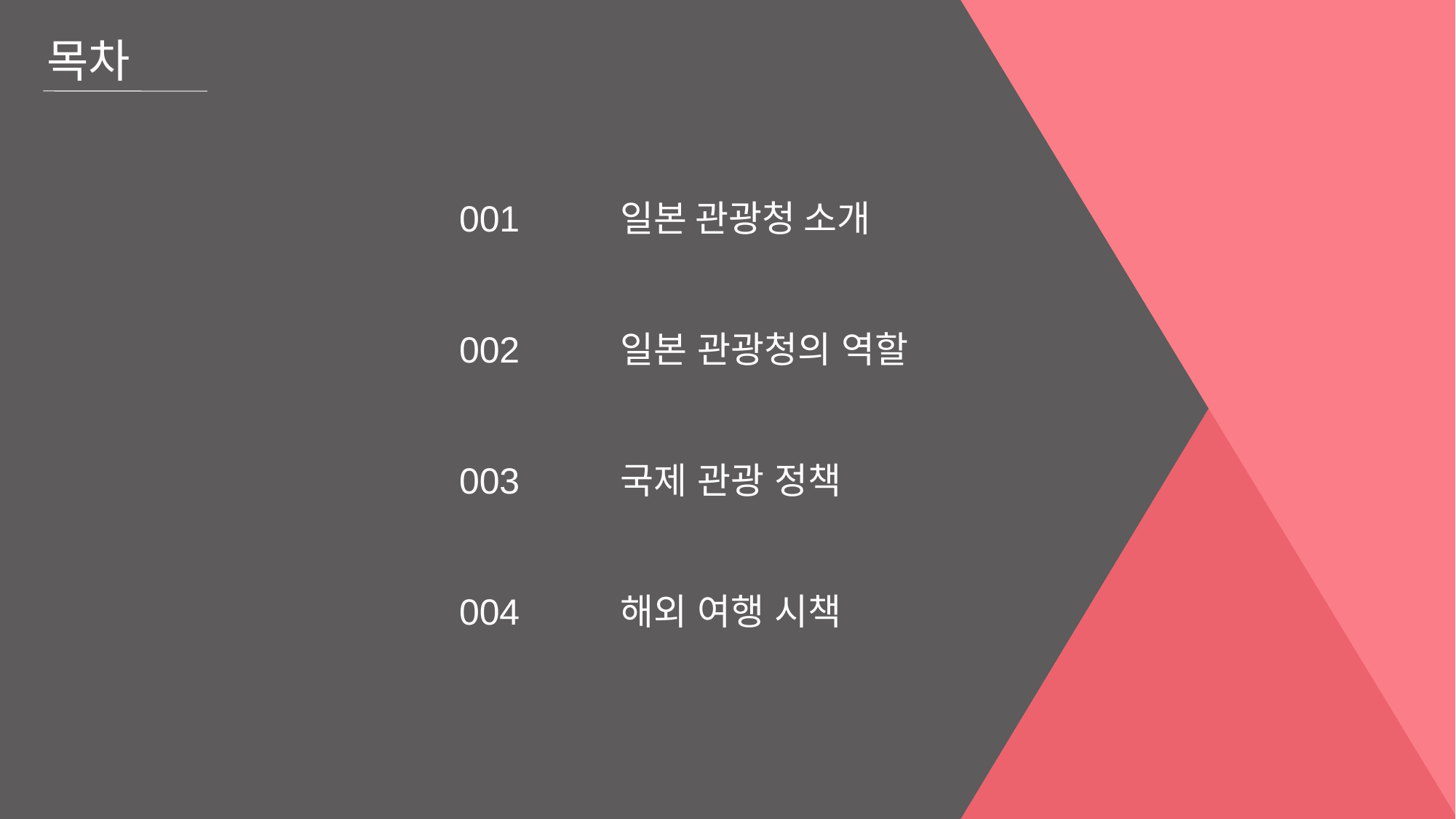

목차
001         일본 관광청 소개

002         일본 관광청의 역할

003         국제 관광 정책

004         해외 여행 시책